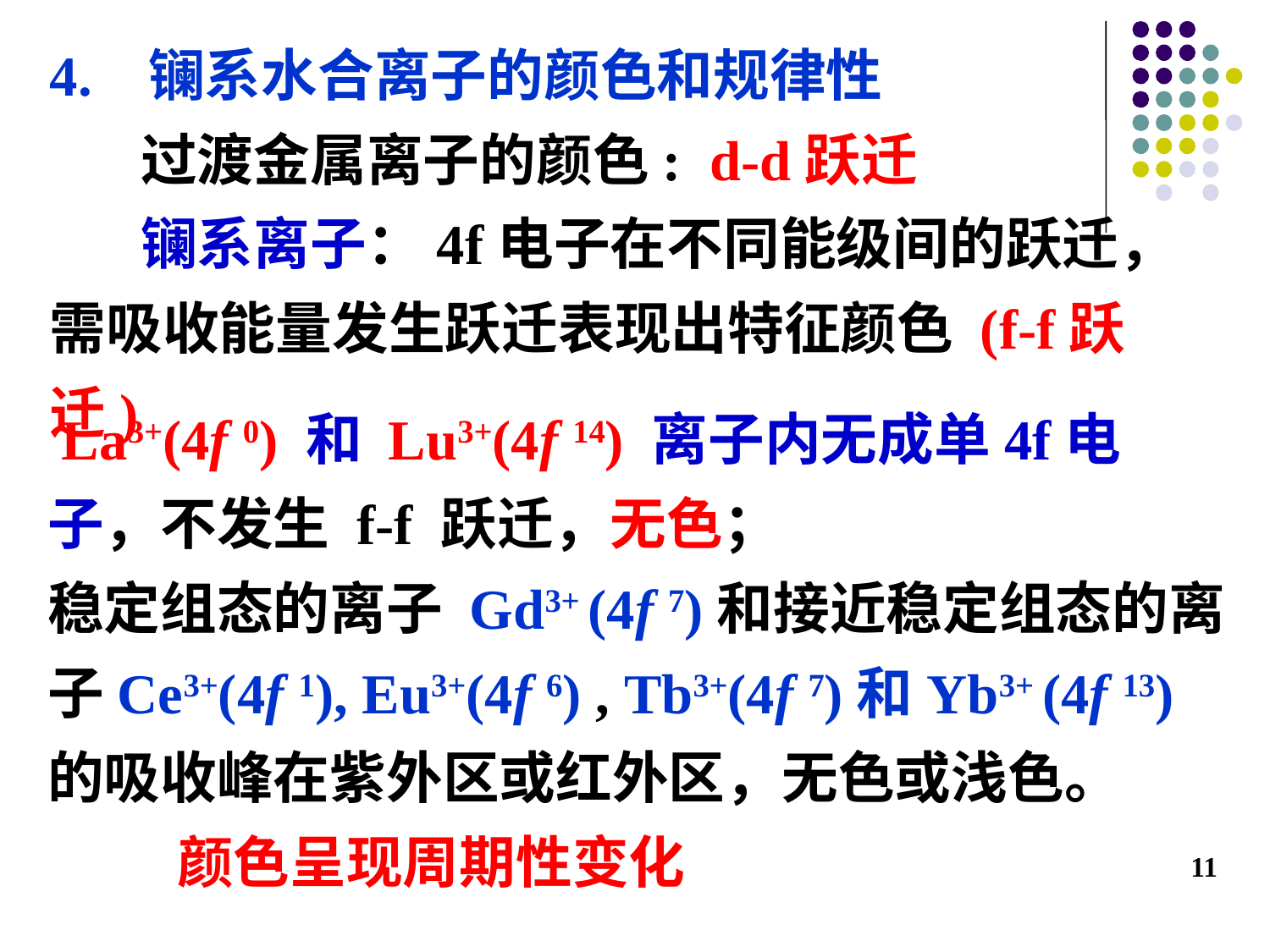

4.   镧系水合离子的颜色和规律性
      过渡金属离子的颜色:  d-d跃迁
      镧系离子：4f电子在不同能级间的跃迁，需吸收能量发生跃迁表现出特征颜色 (f-f跃迁)
 La3+(4f 0) 和 Lu3+(4f 14) 离子内无成单4f电子，不发生 f-f 跃迁，无色；
稳定组态的离子 Gd3+ (4f 7)和接近稳定组态的离子Ce3+(4f 1), Eu3+(4f 6) , Tb3+(4f 7)和Yb3+ (4f 13)的吸收峰在紫外区或红外区，无色或浅色。
         颜色呈现周期性变化
11